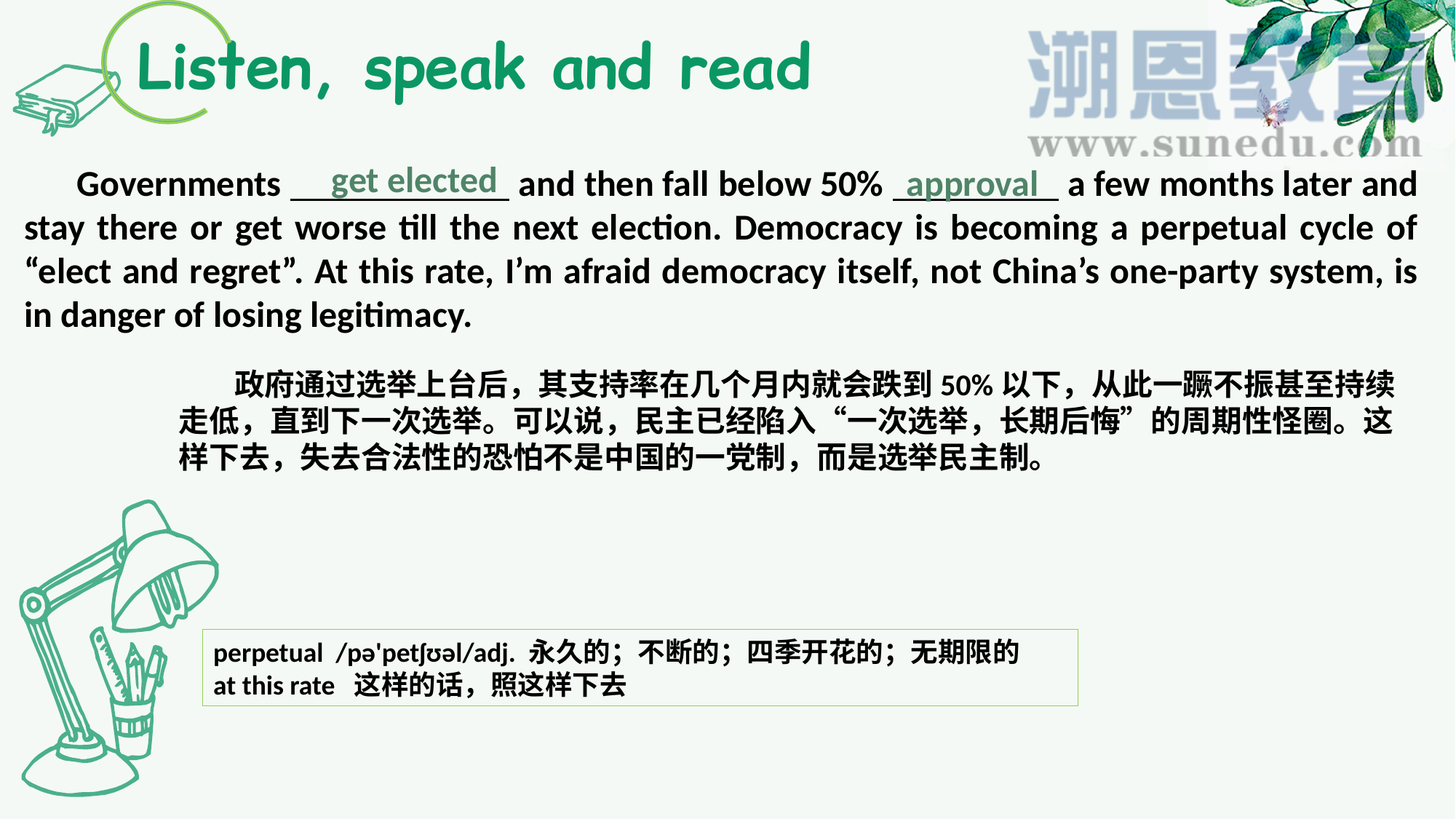

Listen, speak and read

get elected
      Governments                           and then fall below 50%                     a few months later and stay there or get worse till the next election. Democracy is becoming a perpetual cycle of “elect and regret”. At this rate, I’m afraid democracy itself, not China’s one-party system, is in danger of losing legitimacy.
approval
       政府通过选举上台后，其支持率在几个月内就会跌到50%以下，从此一蹶不振甚至持续走低，直到下一次选举。可以说，民主已经陷入“一次选举，长期后悔”的周期性怪圈。这样下去，失去合法性的恐怕不是中国的一党制，而是选举民主制。

perpetual  /pə'petʃʊəl/adj. 永久的；不断的；四季开花的；无期限的
at this rate  这样的话，照这样下去